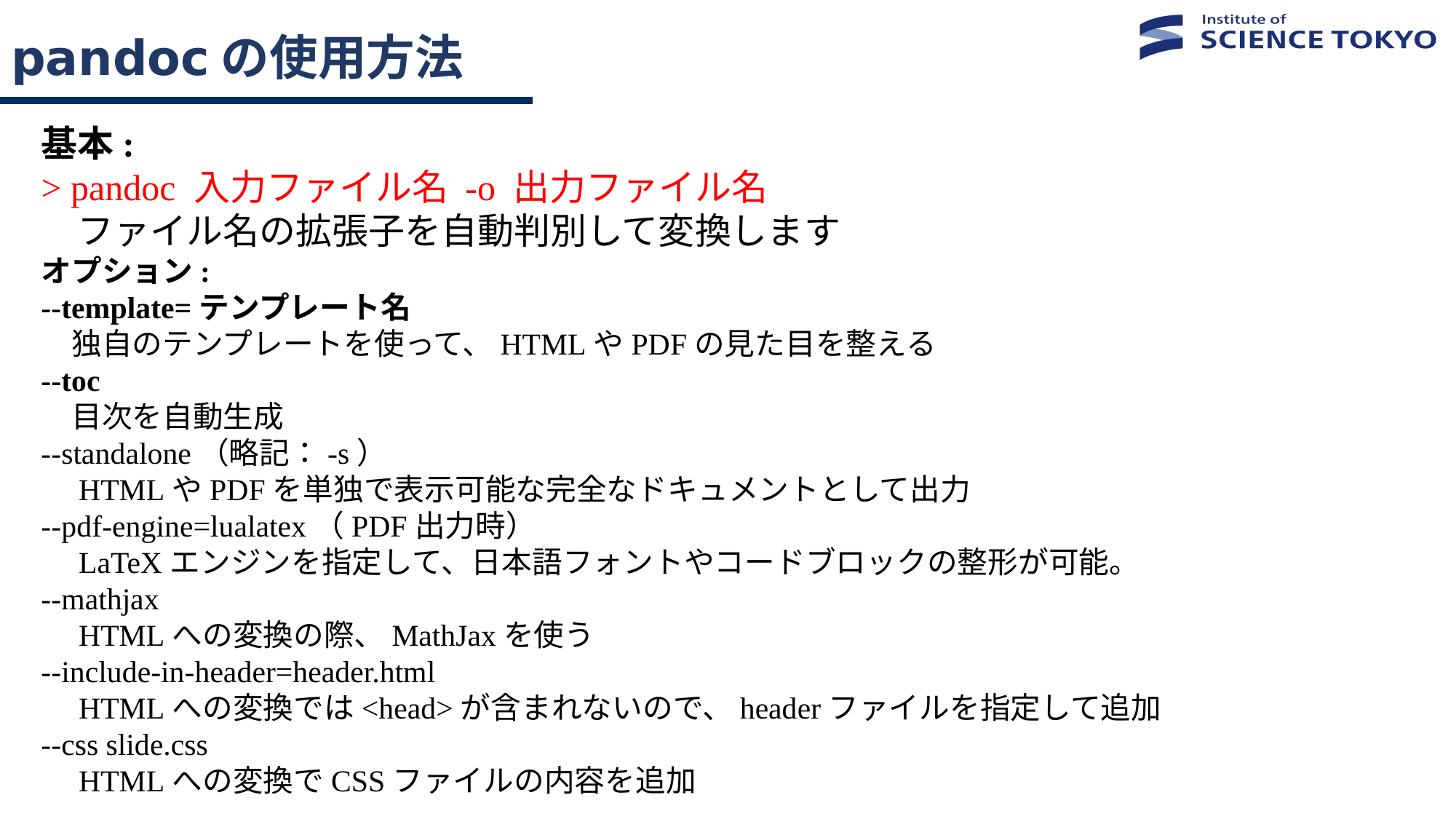

# pandocの使用方法
基本:
> pandoc 入力ファイル名 -o 出力ファイル名
　ファイル名の拡張子を自動判別して変換します
オプション:
--template=テンプレート名
　独自のテンプレートを使って、HTMLやPDFの見た目を整える
--toc
　目次を自動生成
--standalone（略記：-s）
　HTMLやPDFを単独で表示可能な完全なドキュメントとして出力
--pdf-engine=lualatex（PDF出力時）
　LaTeXエンジンを指定して、日本語フォントやコードブロックの整形が可能。
--mathjax
　HTMLへの変換の際、MathJaxを使う
--include-in-header=header.html
　HTMLへの変換では<head>が含まれないので、headerファイルを指定して追加
--css slide.css
　HTMLへの変換でCSSファイルの内容を追加